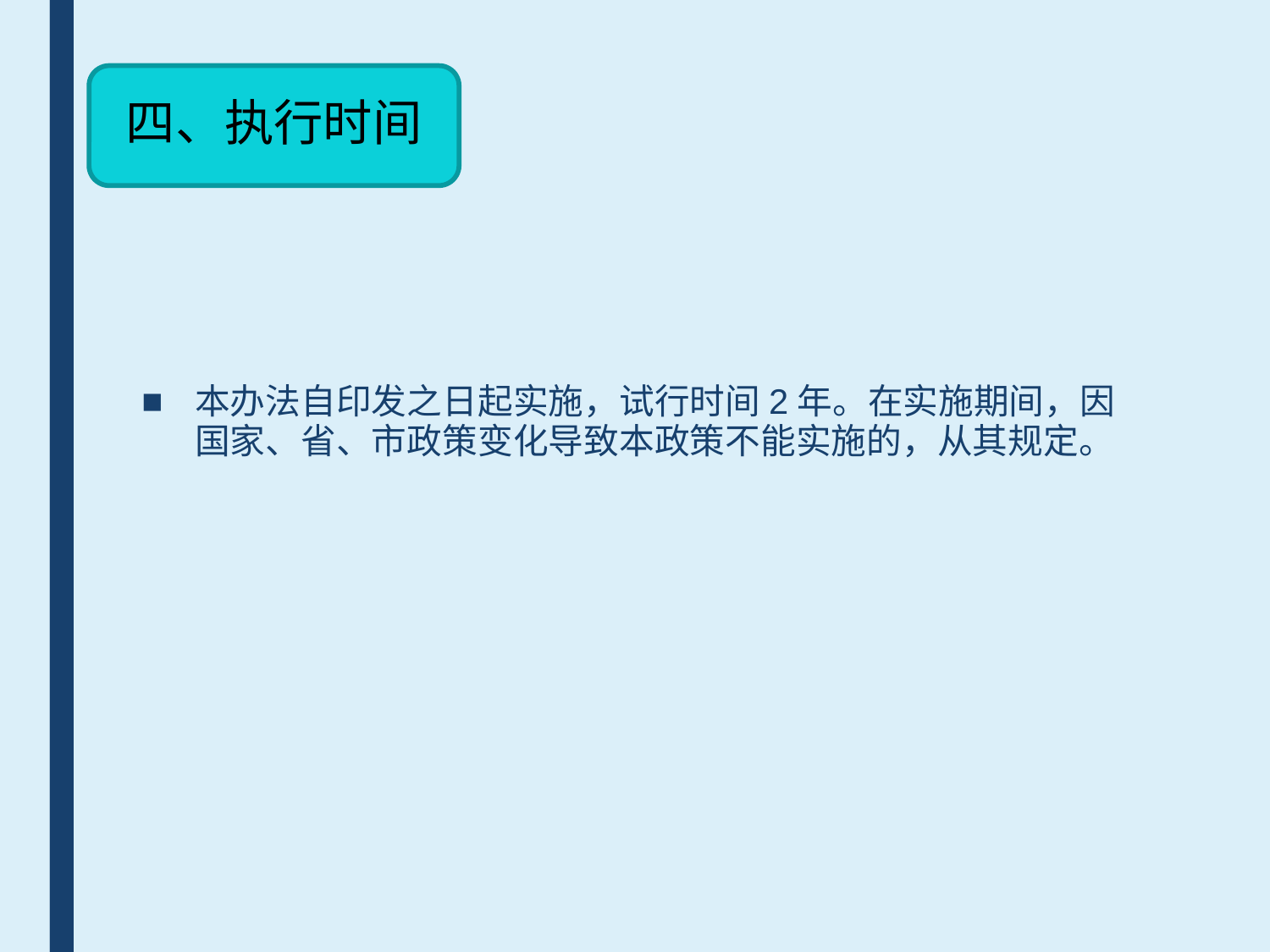

四、执行时间
本办法自印发之日起实施，试行时间2年。在实施期间，因国家、省、市政策变化导致本政策不能实施的，从其规定。